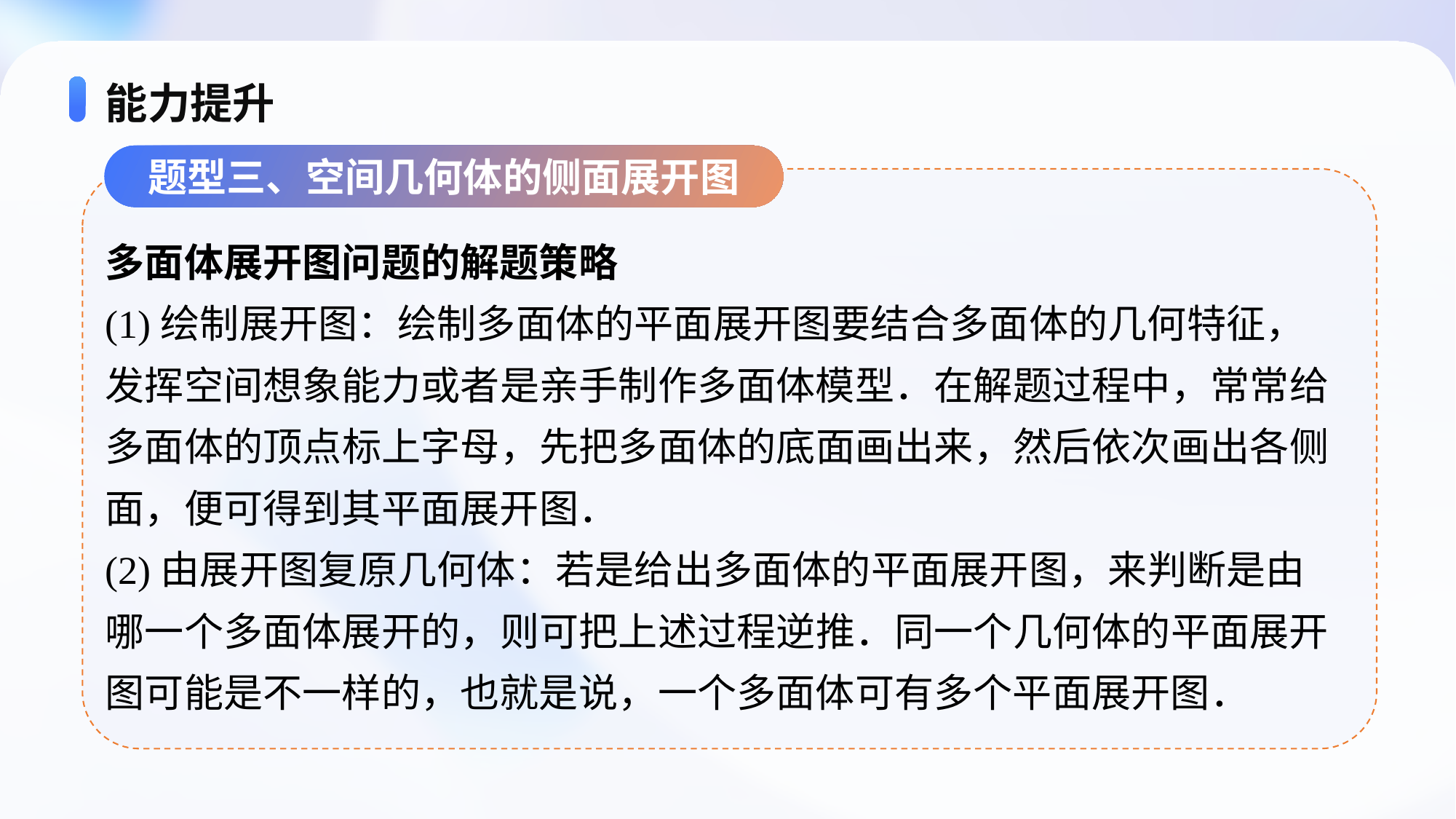

# 能力提升
题型三、空间几何体的侧面展开图

多面体展开图问题的解题策略
(1)绘制展开图：绘制多面体的平面展开图要结合多面体的几何特征，发挥空间想象能力或者是亲手制作多面体模型．在解题过程中，常常给多面体的顶点标上字母，先把多面体的底面画出来，然后依次画出各侧面，便可得到其平面展开图．
(2)由展开图复原几何体：若是给出多面体的平面展开图，来判断是由哪一个多面体展开的，则可把上述过程逆推．同一个几何体的平面展开图可能是不一样的，也就是说，一个多面体可有多个平面展开图．